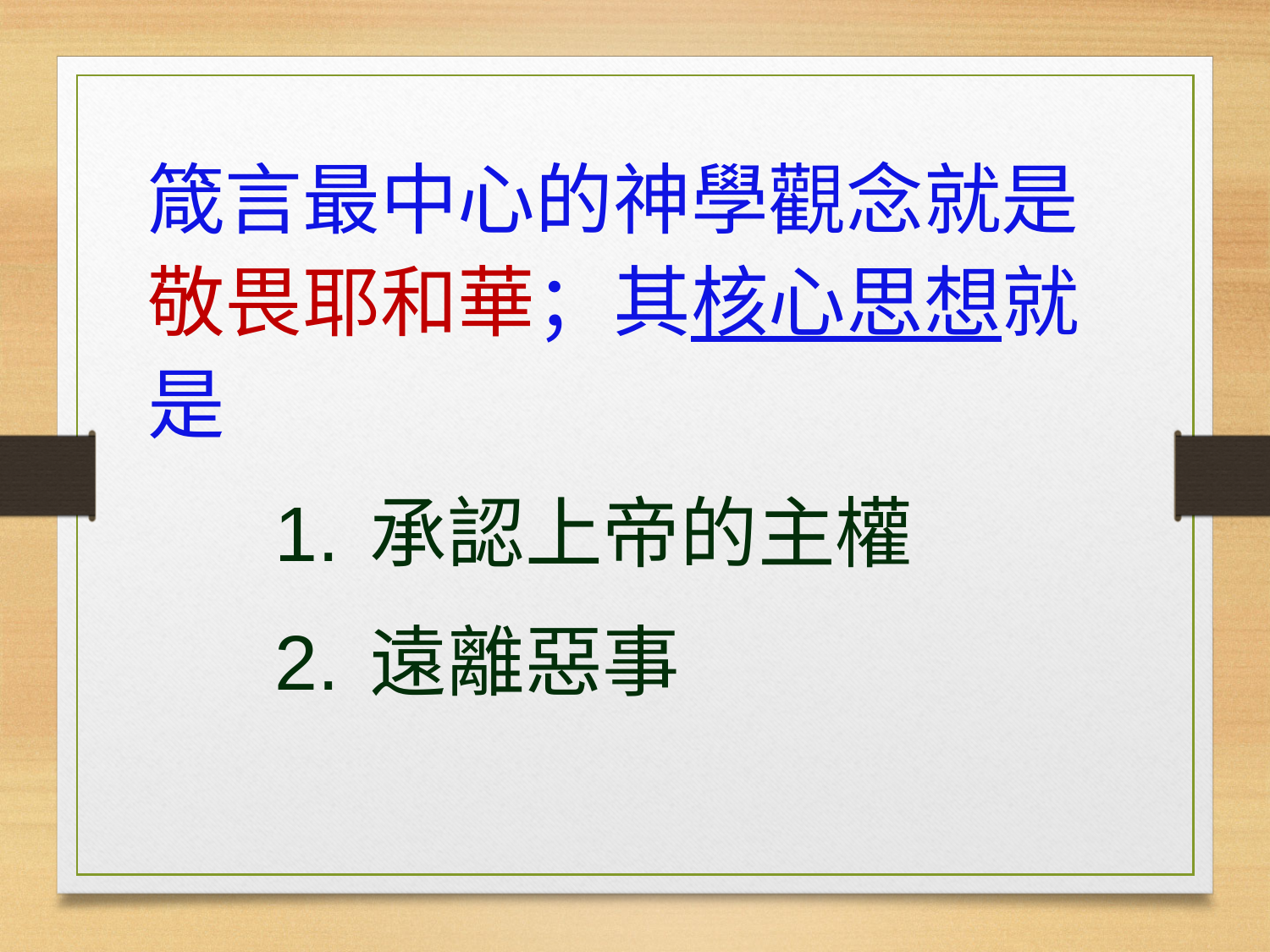

箴言最中心的神學觀念就是敬畏耶和華；其核心思想就是
承認上帝的主權
遠離惡事